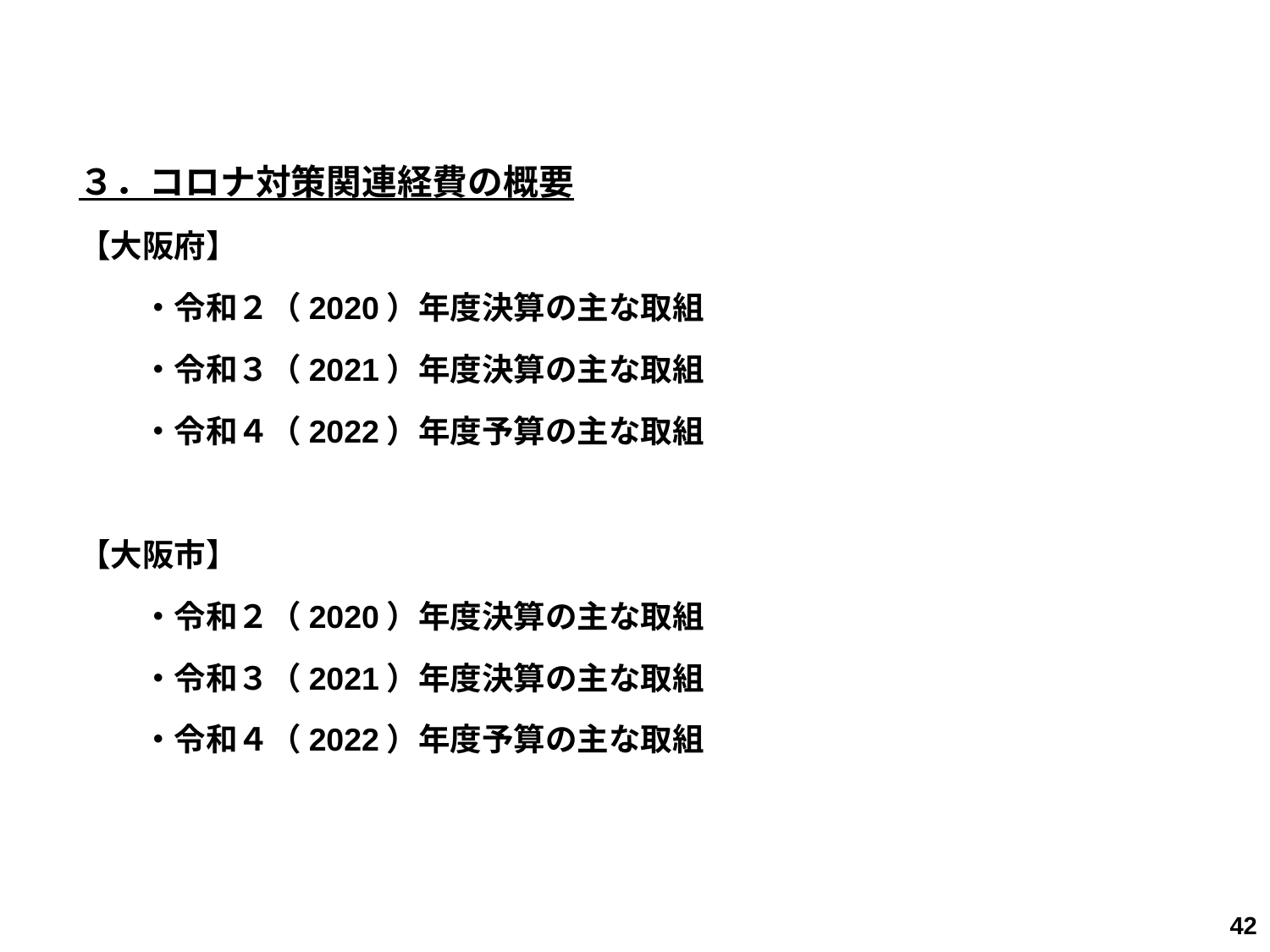

３．コロナ対策関連経費の概要
【大阪府】
　　・令和２（2020）年度決算の主な取組
　　・令和３（2021）年度決算の主な取組
　　・令和４（2022）年度予算の主な取組

【大阪市】
　　・令和２（2020）年度決算の主な取組
　　・令和３（2021）年度決算の主な取組
　　・令和４（2022）年度予算の主な取組

42